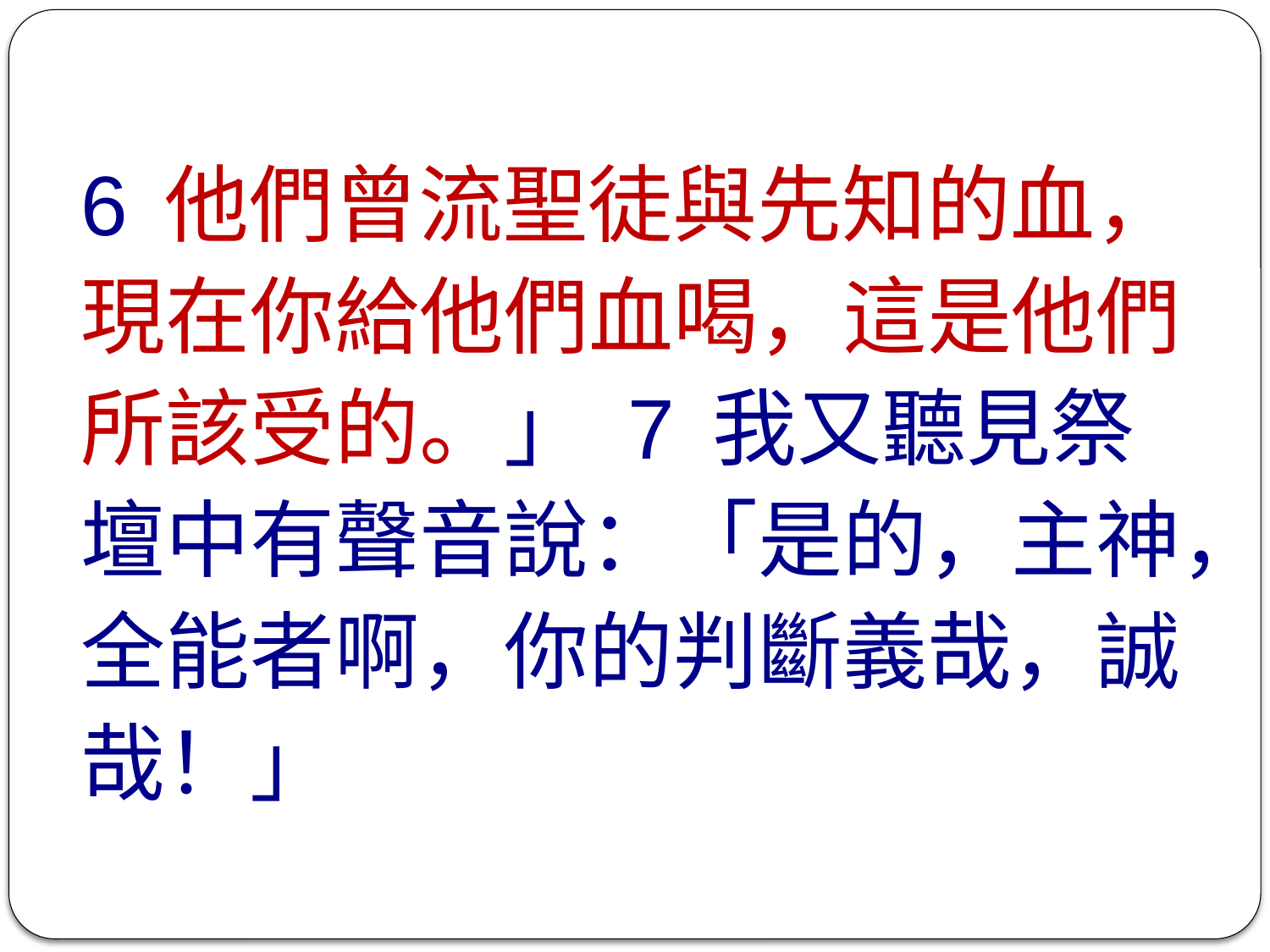

6 他們曾流聖徒與先知的血，現在你給他們血喝，這是他們所該受的。」 7 我又聽見祭壇中有聲音說：「是的，主神，全能者啊，你的判斷義哉，誠哉！」